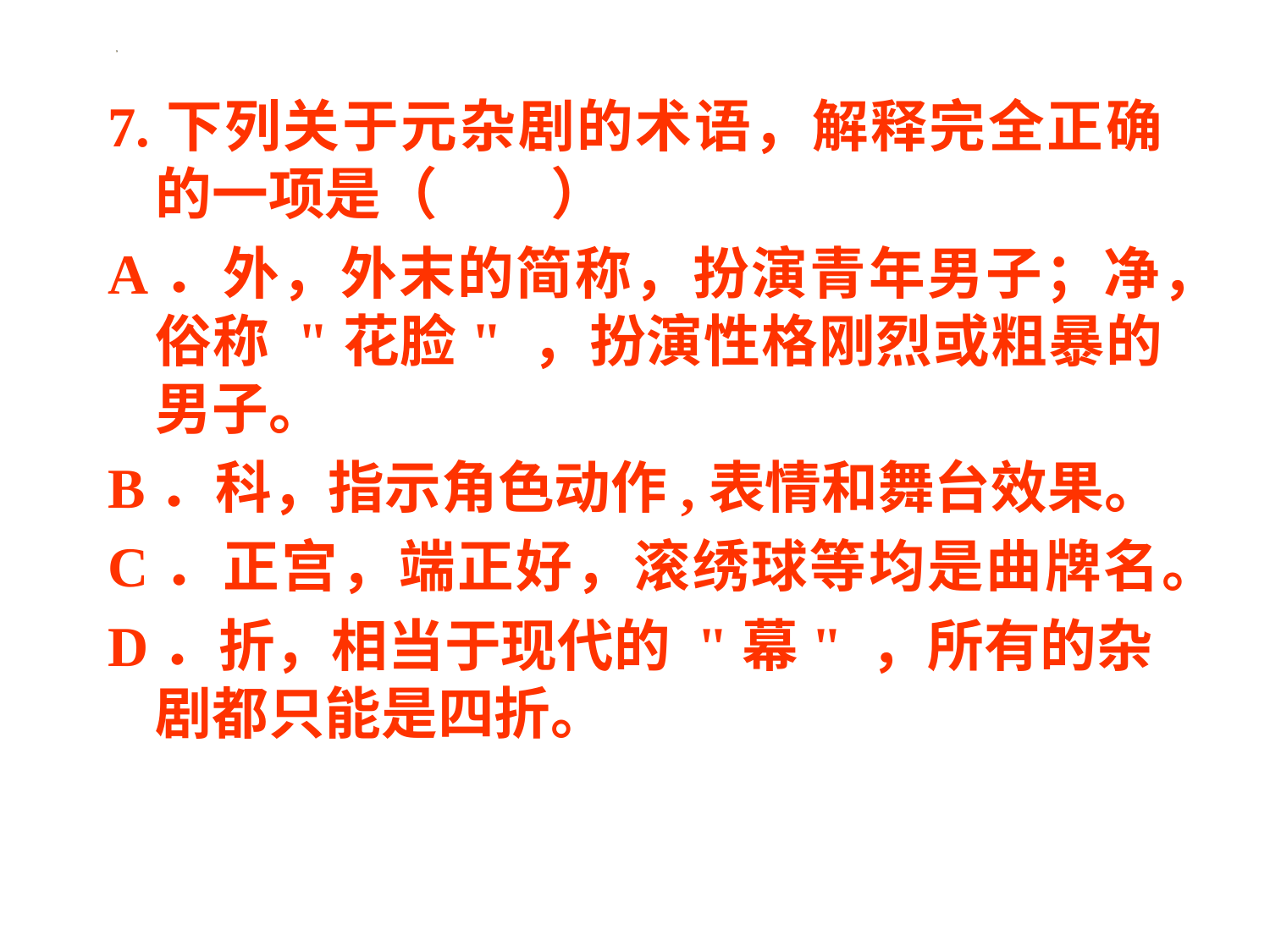

7.下列关于元杂剧的术语，解释完全正确的一项是（　　）
A．外，外末的简称，扮演青年男子；净，俗称 "花脸" ，扮演性格刚烈或粗暴的男子。
B．科，指示角色动作,表情和舞台效果。
C．正宫，端正好，滚绣球等均是曲牌名。
D．折，相当于现代的 "幕" ，所有的杂剧都只能是四折。